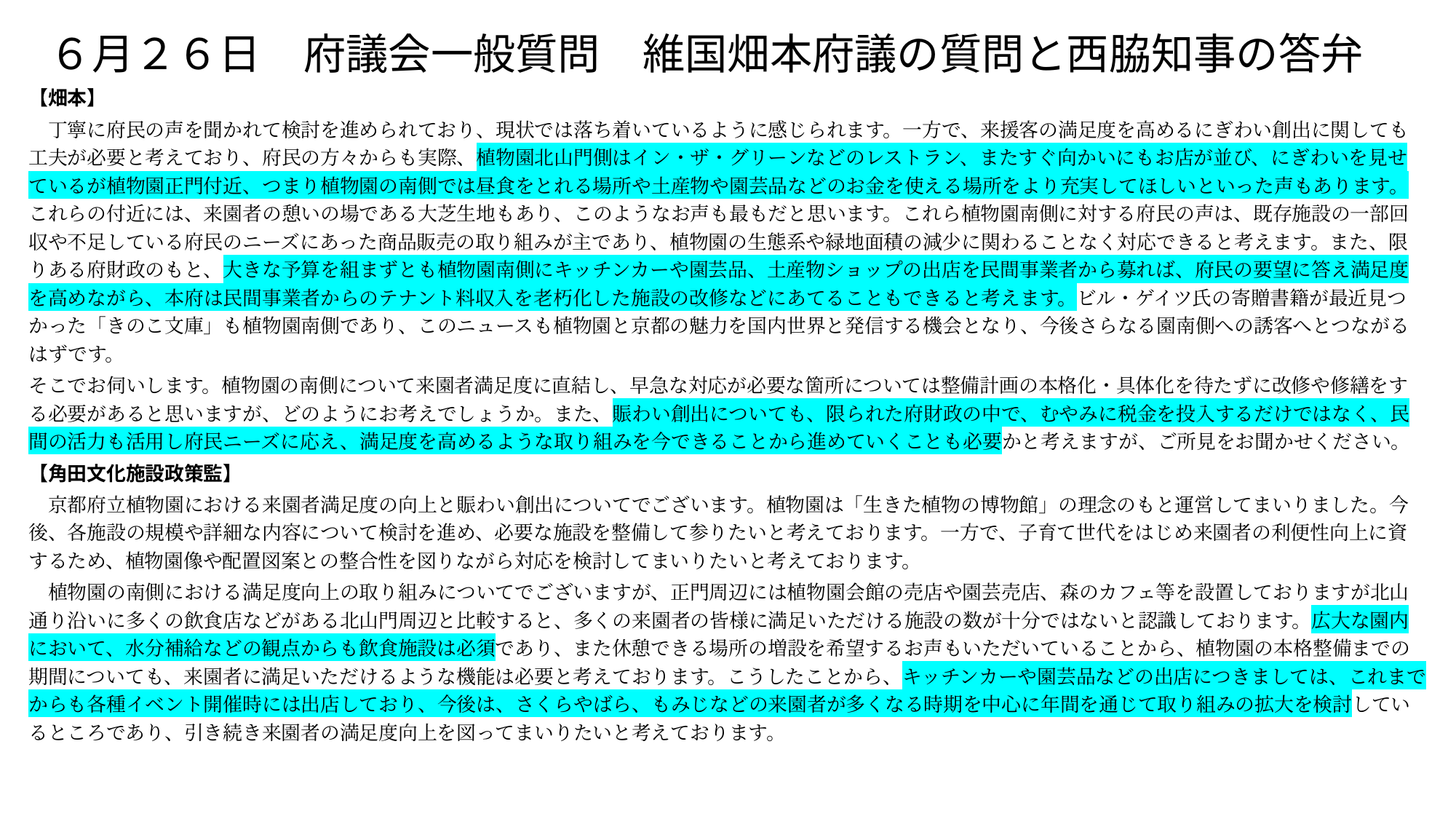

# ６月２６日　府議会一般質問　維国畑本府議の質問と西脇知事の答弁
【畑本】
　丁寧に府民の声を聞かれて検討を進められており、現状では落ち着いているように感じられます。一方で、来援客の満足度を高めるにぎわい創出に関しても工夫が必要と考えており、府民の方々からも実際、植物園北山門側はイン・ザ・グリーンなどのレストラン、またすぐ向かいにもお店が並び、にぎわいを見せているが植物園正門付近、つまり植物園の南側では昼食をとれる場所や土産物や園芸品などのお金を使える場所をより充実してほしいといった声もあります。これらの付近には、来園者の憩いの場である大芝生地もあり、このようなお声も最もだと思います。これら植物園南側に対する府民の声は、既存施設の一部回収や不足している府民のニーズにあった商品販売の取り組みが主であり、植物園の生態系や緑地面積の減少に関わることなく対応できると考えます。また、限りある府財政のもと、大きな予算を組まずとも植物園南側にキッチンカーや園芸品、土産物ショップの出店を民間事業者から募れば、府民の要望に答え満足度を高めながら、本府は民間事業者からのテナント料収入を老朽化した施設の改修などにあてることもできると考えます。ビル・ゲイツ氏の寄贈書籍が最近見つかった「きのこ文庫」も植物園南側であり、このニュースも植物園と京都の魅力を国内世界と発信する機会となり、今後さらなる園南側への誘客へとつながるはずです。
そこでお伺いします。植物園の南側について来園者満足度に直結し、早急な対応が必要な箇所については整備計画の本格化・具体化を待たずに改修や修繕をする必要があると思いますが、どのようにお考えでしょうか。また、賑わい創出についても、限られた府財政の中で、むやみに税金を投入するだけではなく、民間の活力も活用し府民ニーズに応え、満足度を高めるような取り組みを今できることから進めていくことも必要かと考えますが、ご所見をお聞かせください。
【角田文化施設政策監】
　京都府立植物園における来園者満足度の向上と賑わい創出についてでございます。植物園は「生きた植物の博物館」の理念のもと運営してまいりました。今後、各施設の規模や詳細な内容について検討を進め、必要な施設を整備して参りたいと考えております。一方で、子育て世代をはじめ来園者の利便性向上に資するため、植物園像や配置図案との整合性を図りながら対応を検討してまいりたいと考えております。
　植物園の南側における満足度向上の取り組みについてでございますが、正門周辺には植物園会館の売店や園芸売店、森のカフェ等を設置しておりますが北山通り沿いに多くの飲食店などがある北山門周辺と比較すると、多くの来園者の皆様に満足いただける施設の数が十分ではないと認識しております。広大な園内において、水分補給などの観点からも飲食施設は必須であり、また休憩できる場所の増設を希望するお声もいただいていることから、植物園の本格整備までの期間についても、来園者に満足いただけるような機能は必要と考えております。こうしたことから、キッチンカーや園芸品などの出店につきましては、これまでからも各種イベント開催時には出店しており、今後は、さくらやばら、もみじなどの来園者が多くなる時期を中心に年間を通じて取り組みの拡大を検討しているところであり、引き続き来園者の満足度向上を図ってまいりたいと考えております。